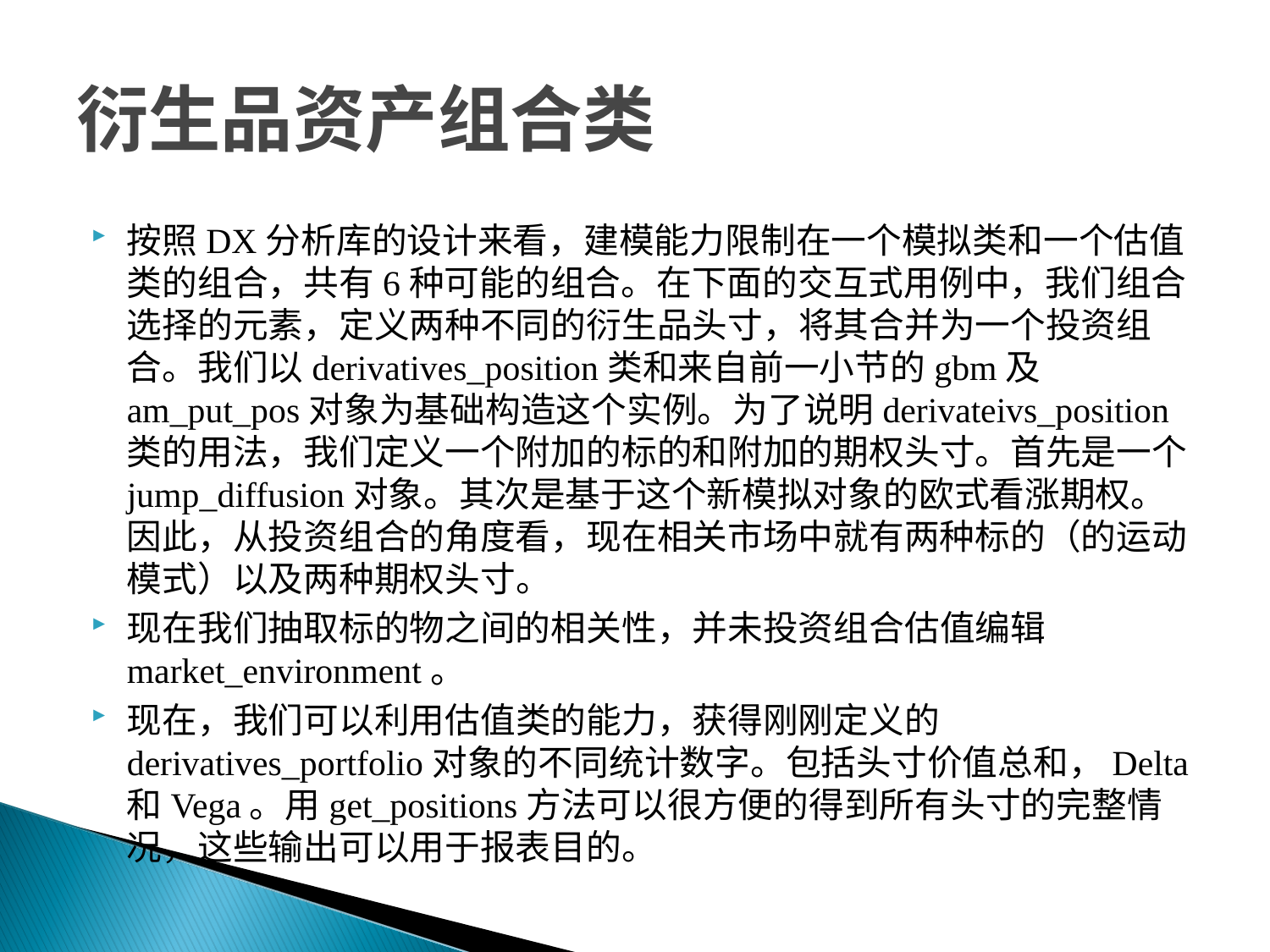

# 衍生品资产组合类
按照DX分析库的设计来看，建模能力限制在一个模拟类和一个估值类的组合，共有6种可能的组合。在下面的交互式用例中，我们组合选择的元素，定义两种不同的衍生品头寸，将其合并为一个投资组合。我们以derivatives_position类和来自前一小节的gbm及am_put_pos对象为基础构造这个实例。为了说明derivateivs_position类的用法，我们定义一个附加的标的和附加的期权头寸。首先是一个jump_diffusion对象。其次是基于这个新模拟对象的欧式看涨期权。因此，从投资组合的角度看，现在相关市场中就有两种标的（的运动模式）以及两种期权头寸。
现在我们抽取标的物之间的相关性，并未投资组合估值编辑market_environment。
现在，我们可以利用估值类的能力，获得刚刚定义的derivatives_portfolio对象的不同统计数字。包括头寸价值总和，Delta和Vega。用get_positions方法可以很方便的得到所有头寸的完整情况，这些输出可以用于报表目的。